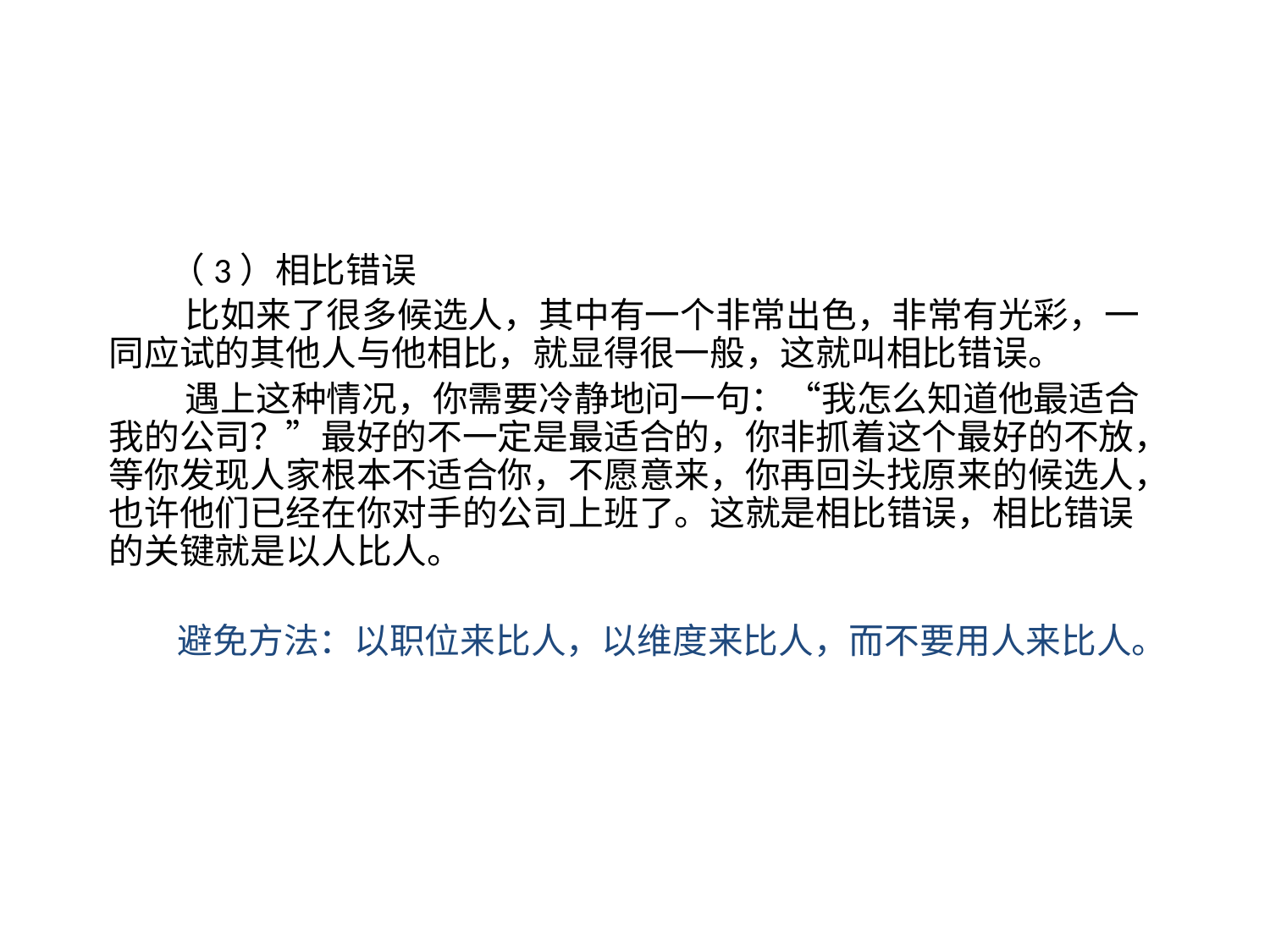

（3）相比错误
        比如来了很多候选人，其中有一个非常出色，非常有光彩，一同应试的其他人与他相比，就显得很一般，这就叫相比错误。
        遇上这种情况，你需要冷静地问一句：“我怎么知道他最适合我的公司？”最好的不一定是最适合的，你非抓着这个最好的不放，等你发现人家根本不适合你，不愿意来，你再回头找原来的候选人，也许他们已经在你对手的公司上班了。这就是相比错误，相比错误的关键就是以人比人。

       避免方法：以职位来比人，以维度来比人，而不要用人来比人。